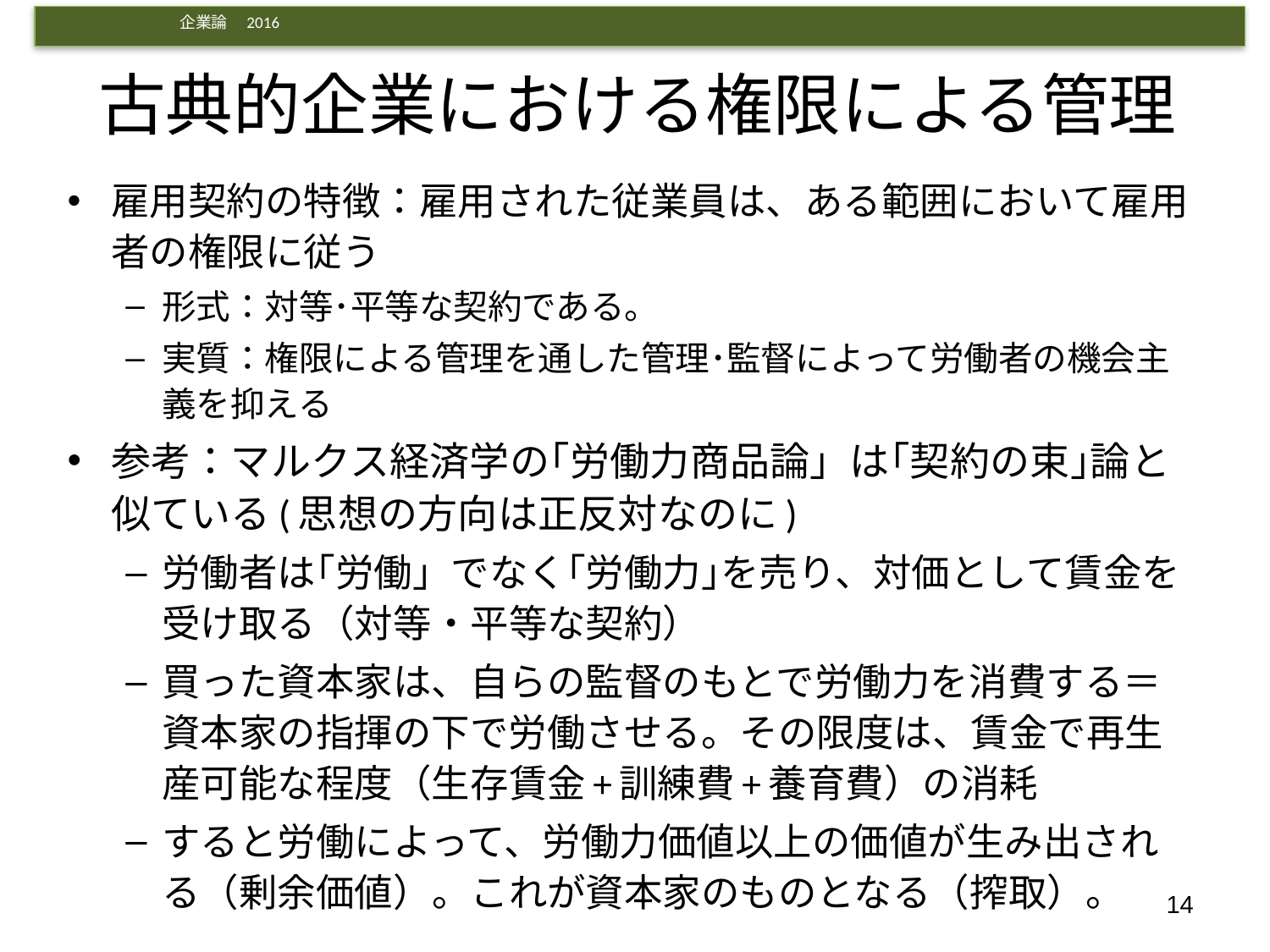

# 古典的企業における権限による管理
雇用契約の特徴：雇用された従業員は、ある範囲において雇用者の権限に従う
形式：対等･平等な契約である。
実質：権限による管理を通した管理･監督によって労働者の機会主義を抑える
参考：マルクス経済学の｢労働力商品論」は｢契約の束｣論と似ている(思想の方向は正反対なのに)
労働者は｢労働」でなく｢労働力｣を売り、対価として賃金を受け取る（対等・平等な契約）
買った資本家は、自らの監督のもとで労働力を消費する＝資本家の指揮の下で労働させる。その限度は、賃金で再生産可能な程度（生存賃金+訓練費+養育費）の消耗
すると労働によって、労働力価値以上の価値が生み出される（剰余価値）。これが資本家のものとなる（搾取）。

14